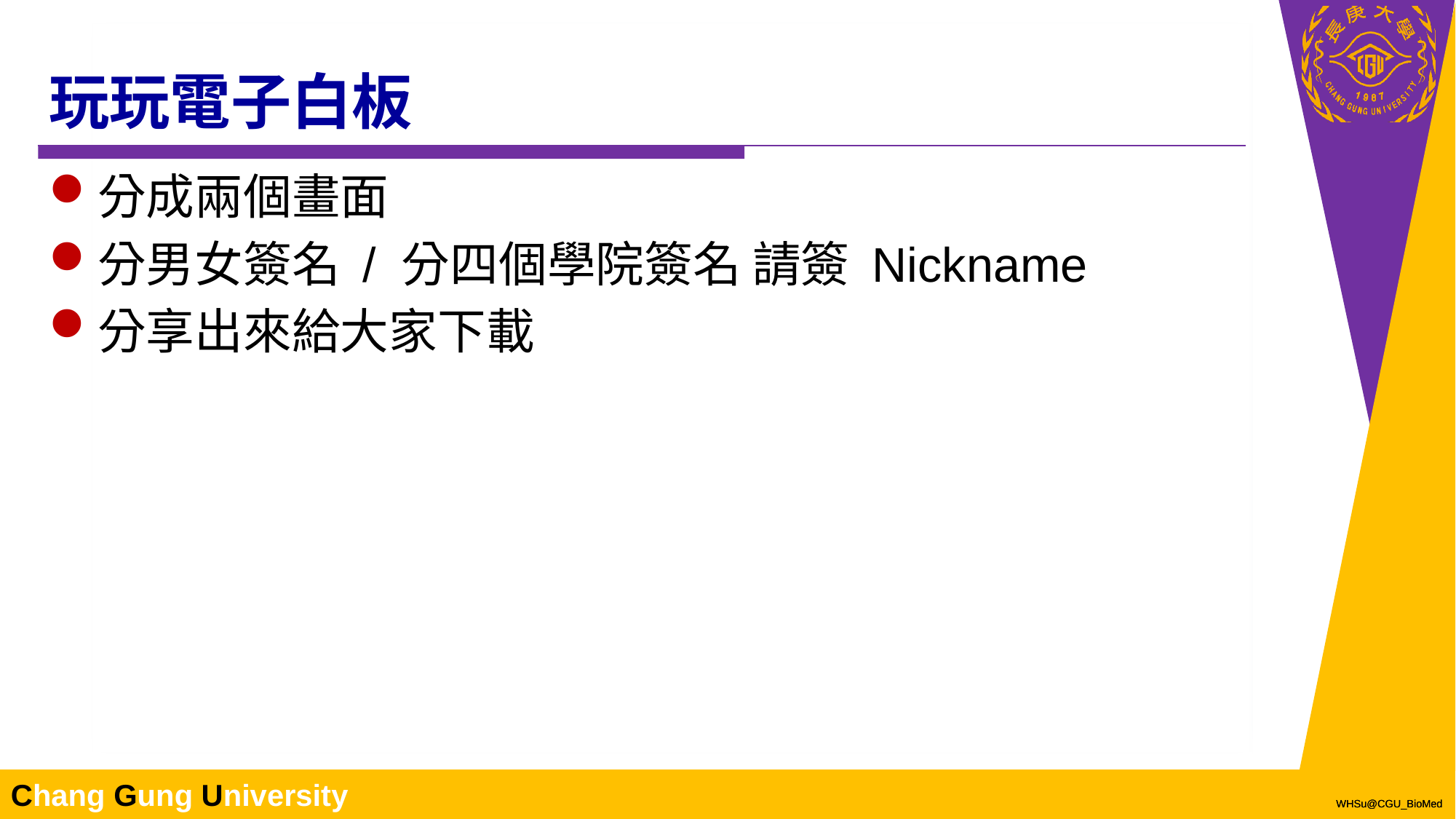

# 玩玩電子白板
分成兩個畫面
分男女簽名 / 分四個學院簽名 請簽 Nickname
分享出來給大家下載